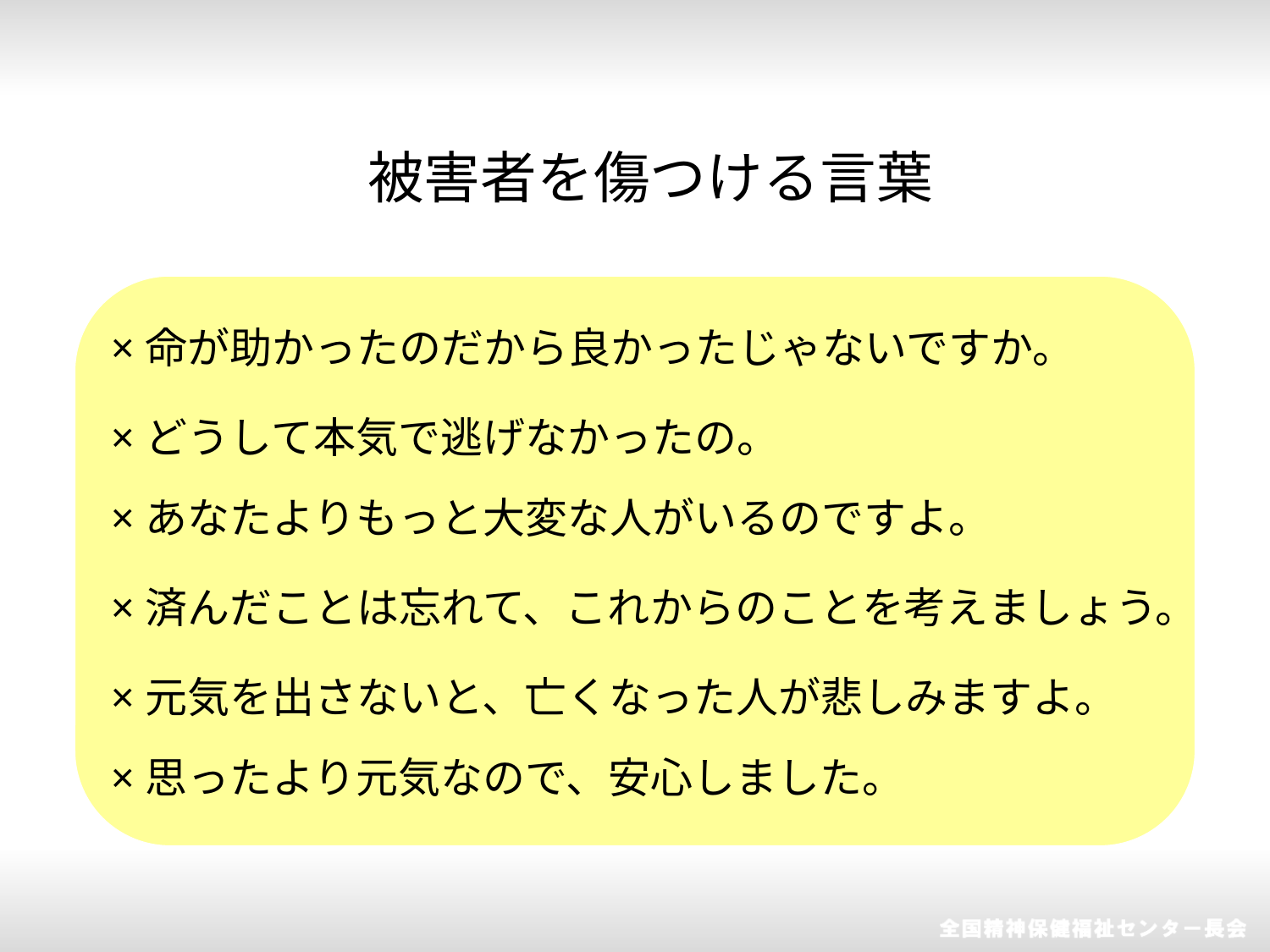

被害者を傷つける言葉

×命が助かったのだから良かったじゃないですか。
×どうして本気で逃げなかったの。
×あなたよりもっと大変な人がいるのですよ。
×済んだことは忘れて、これからのことを考えましょう。
×元気を出さないと、亡くなった人が悲しみますよ。
×思ったより元気なので、安心しました。